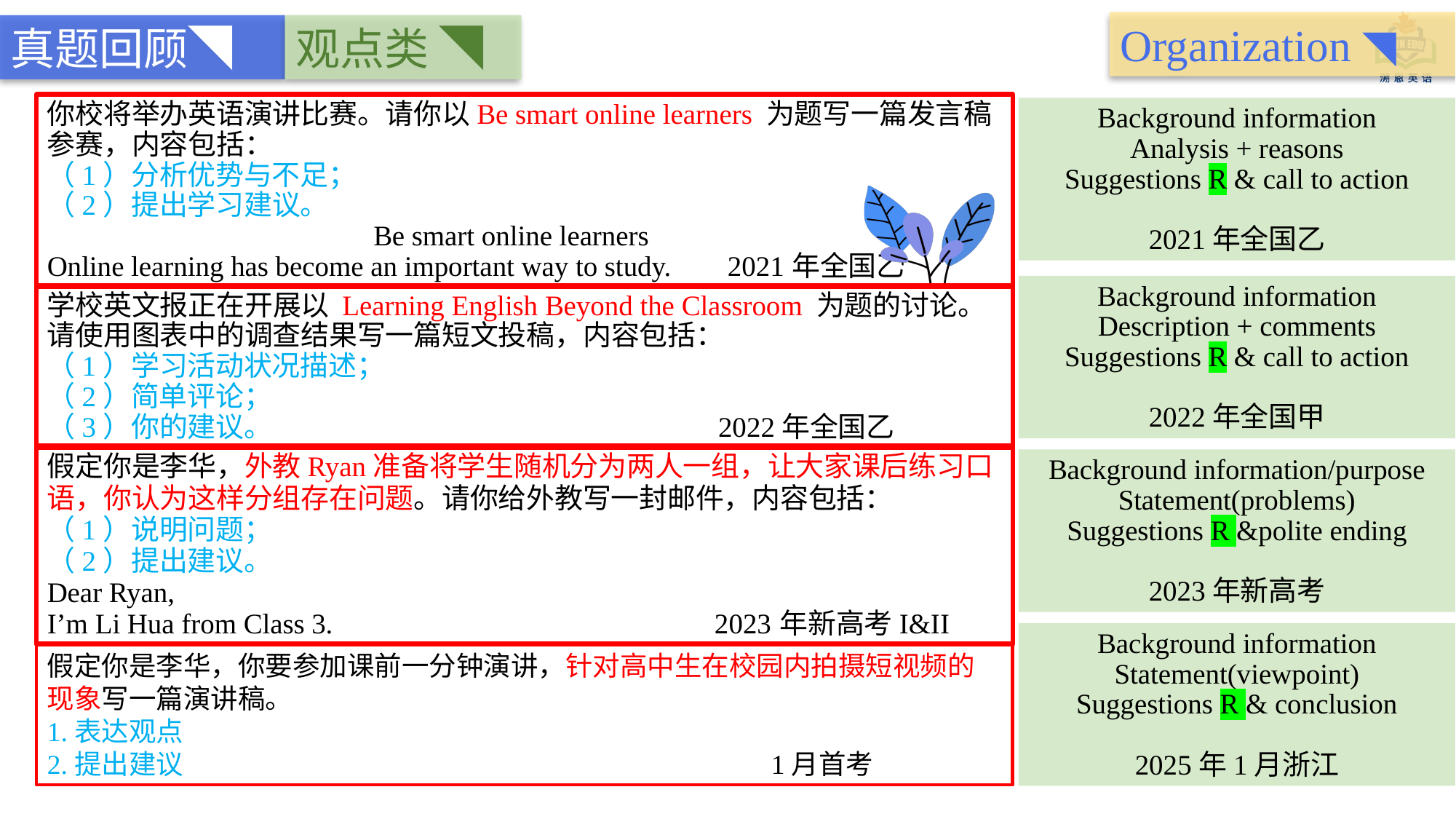

Organization ◥
观点类 ◥
真题回顾◥
你校将举办英语演讲比赛。请你以Be smart online learners 为题写一篇发言稿参赛，内容包括：
（1）分析优势与不足；
（2）提出学习建议。
                                              Be smart online learners
Online learning has become an important way to study.        2021年全国乙
Background information
Analysis + reasons
Suggestions R & call to action

2021年全国乙

Background information
Description + comments
Suggestions R & call to action

2022年全国甲
学校英文报正在开展以 Learning English Beyond the Classroom 为题的讨论。请使用图表中的调查结果写一篇短文投稿，内容包括：
（1）学习活动状况描述；
（2）简单评论；
（3）你的建议。                                                                     2022年全国乙
假定你是李华，外教Ryan准备将学生随机分为两人一组，让大家课后练习口语，你认为这样分组存在问题。请你给外教写一封邮件，内容包括：
（1）说明问题；
（2）提出建议。
Dear Ryan,
I’m Li Hua from Class 3.                                                      2023年新高考I&II
Background information/purpose
Statement(problems)
Suggestions R &polite ending

2023年新高考
Background information
Statement(viewpoint)
Suggestions R & conclusion

2025年1月浙江
假定你是李华，你要参加课前一分钟演讲，针对高中生在校园内拍摄短视频的现象写一篇演讲稿。
1.表达观点
2.提出建议                                                                                              1月首考